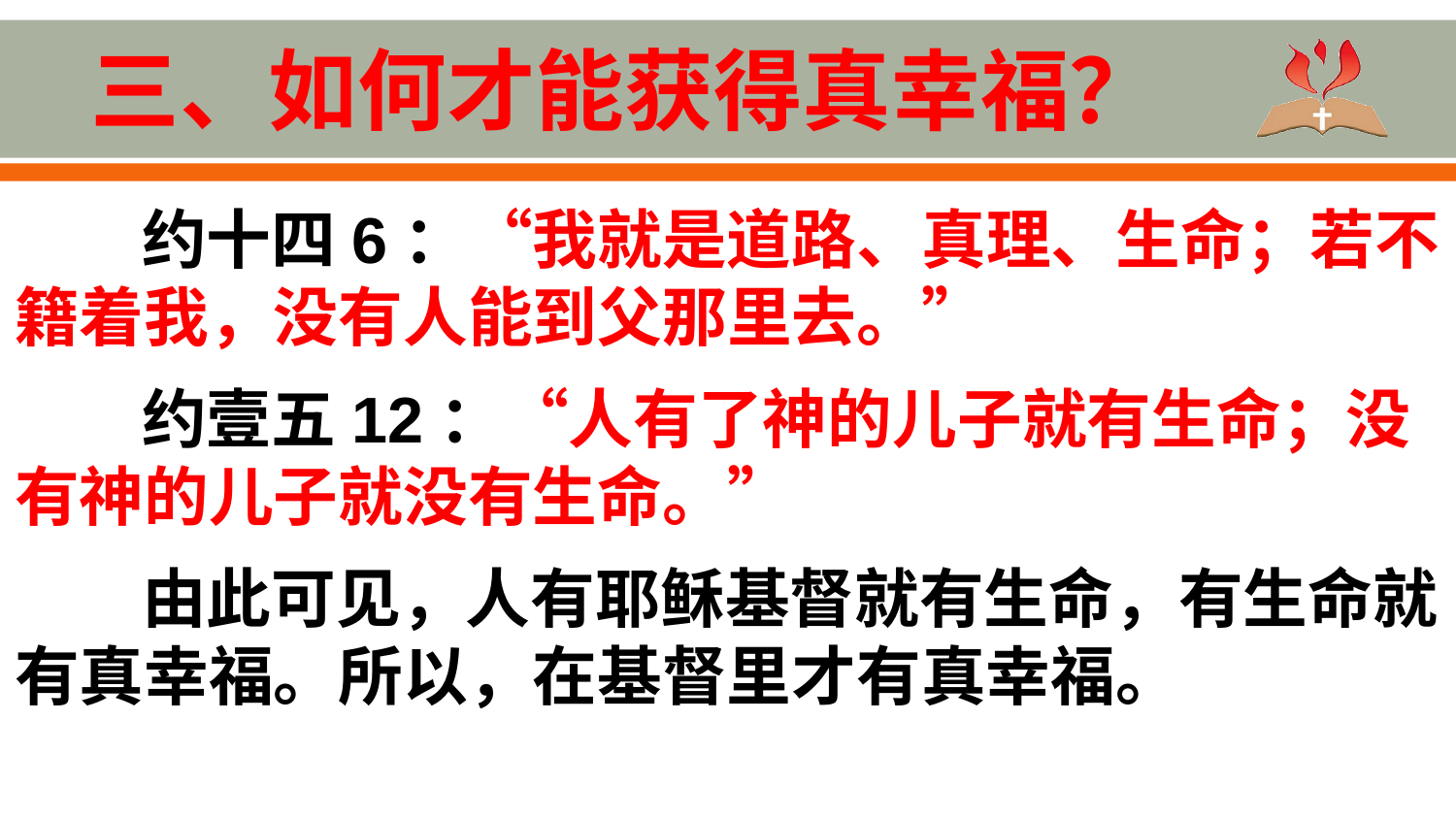

# 三、如何才能获得真幸福？
约十四6：“我就是道路、真理、生命；若不籍着我，没有人能到父那里去。”
约壹五12：“人有了神的儿子就有生命；没有神的儿子就没有生命。”
由此可见，人有耶稣基督就有生命，有生命就有真幸福。所以，在基督里才有真幸福。